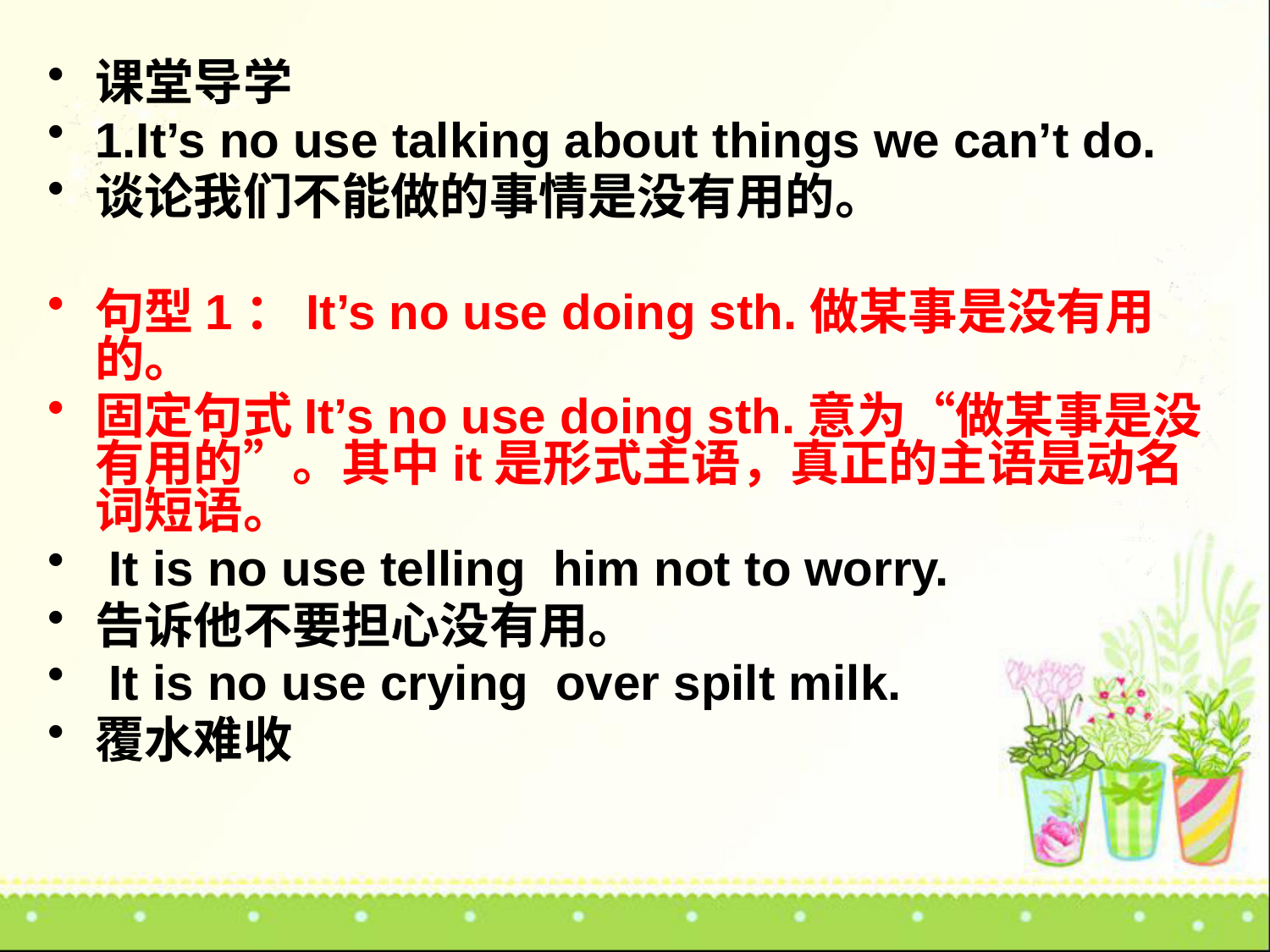

课堂导学
1.It’s no use talking about things we can’t do.
谈论我们不能做的事情是没有用的。

句型1：It’s no use doing sth.做某事是没有用的。
固定句式It’s no use doing sth.意为“做某事是没有用的”。其中it是形式主语，真正的主语是动名词短语。
 It is no use telling  him not to worry.
告诉他不要担心没有用。
 It is no use crying  over spilt milk.
覆水难收